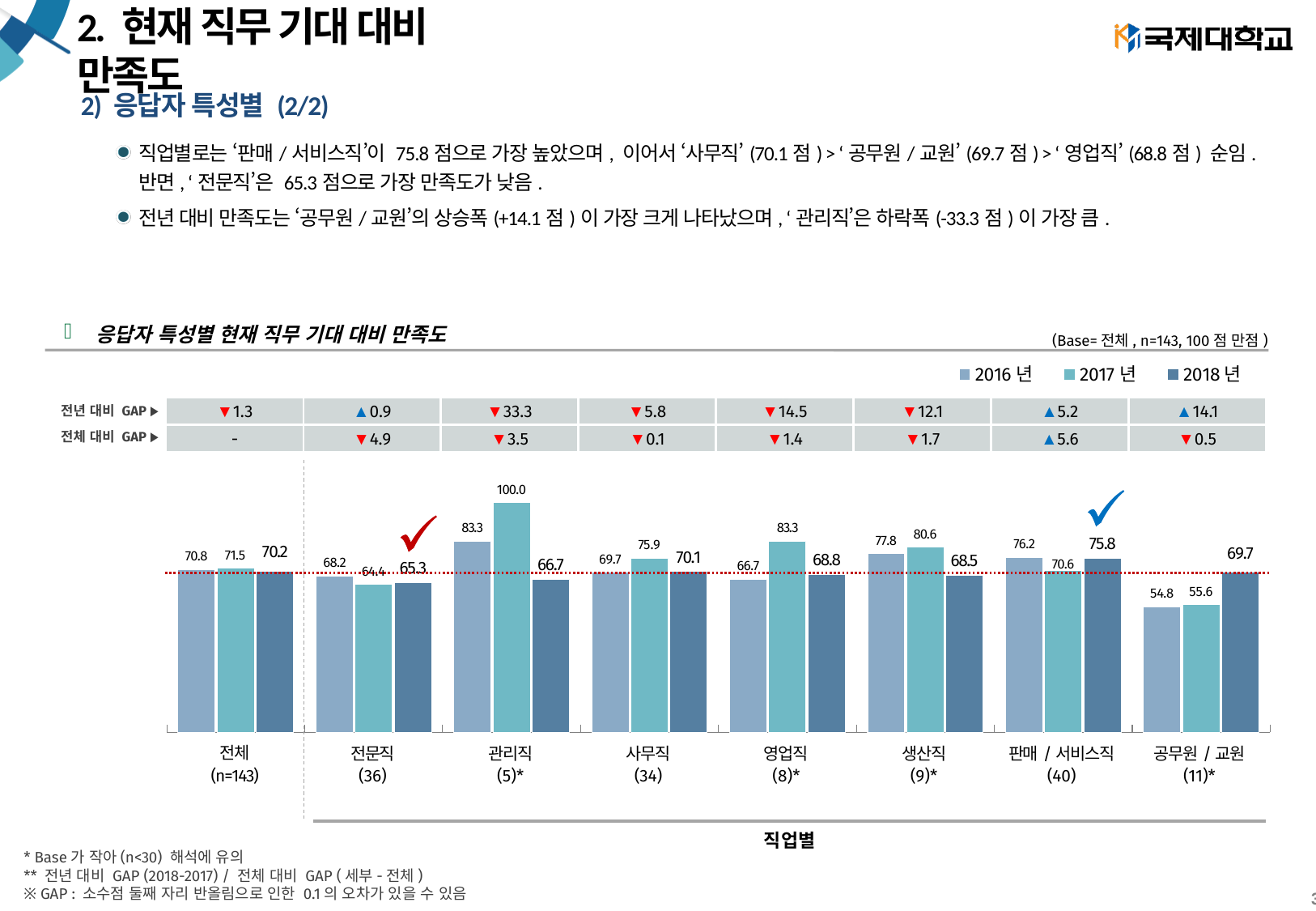

# 2. 현재 직무 기대 대비 만족도
2) 응답자 특성별 (2/2)
직업별로는 ‘판매/서비스직’이 75.8점으로 가장 높았으며, 이어서 ‘사무직’(70.1점) > ‘공무원/교원’(69.7점) > ‘영업직’(68.8점) 순임.
반면, ‘전문직’은 65.3점으로 가장 만족도가 낮음.
전년 대비 만족도는 ‘공무원/교원’의 상승폭(+14.1점)이 가장 크게 나타났으며, ‘관리직’은 하락폭(-33.3점)이 가장 큼.
응답자 특성별 현재 직무 기대 대비 만족도
(Base=전체, n=143, 100점 만점)

### Chart

| Category | 2016년 | 2017년 | 2018년 |
|---|---|---|---|
| 전체 | 70.83332884615382 | 71.47387387387387 | 70.16853146853144 |
| 전문직 | 68.1818090909091 | 64.44 | 65.2833333333333 |
| 관리직 | 83.3333 | 100.0 | 66.66 |
| 사무직 | 69.69696363636363 | 75.88157894736842 | 70.10588235294118 |
| 영업직 | 66.6667 | 83.33333333333333 | 68.7625 |
| 생산직 | 77.77776666666666 | 80.56666666666666 | 68.53333333333333 |
| 판매/서비스직 | 76.19047142857143 | 70.59411764705884 | 75.83500000000001 |
| 공무원/교원 | 54.76191428571429 | 55.54999999999999 | 69.7 |
| ▼1.3 | ▲0.9 | ▼33.3 | ▼5.8 | ▼14.5 | ▼12.1 | ▲5.2 | ▲14.1 |
| --- | --- | --- | --- | --- | --- | --- | --- |
| - | ▼4.9 | ▼3.5 | ▼0.1 | ▼1.4 | ▼1.7 | ▲5.6 | ▼0.5 |
전년 대비 GAP ▶
전체 대비 GAP ▶

| 전체 | 전문직 | 관리직 | 사무직 | 영업직 | 생산직 | 판매/서비스직 | 공무원/교원 |
| --- | --- | --- | --- | --- | --- | --- | --- |
| (n=143) | (36) | (5)\* | (34) | (8)\* | (9)\* | (40) | (11)\* |
| 직업별 |
| --- |
* Base가 작아(n<30) 해석에 유의
** 전년 대비 GAP (2018-2017) / 전체 대비 GAP (세부-전체)
※ GAP : 소수점 둘째 자리 반올림으로 인한 0.1의 오차가 있을 수 있음